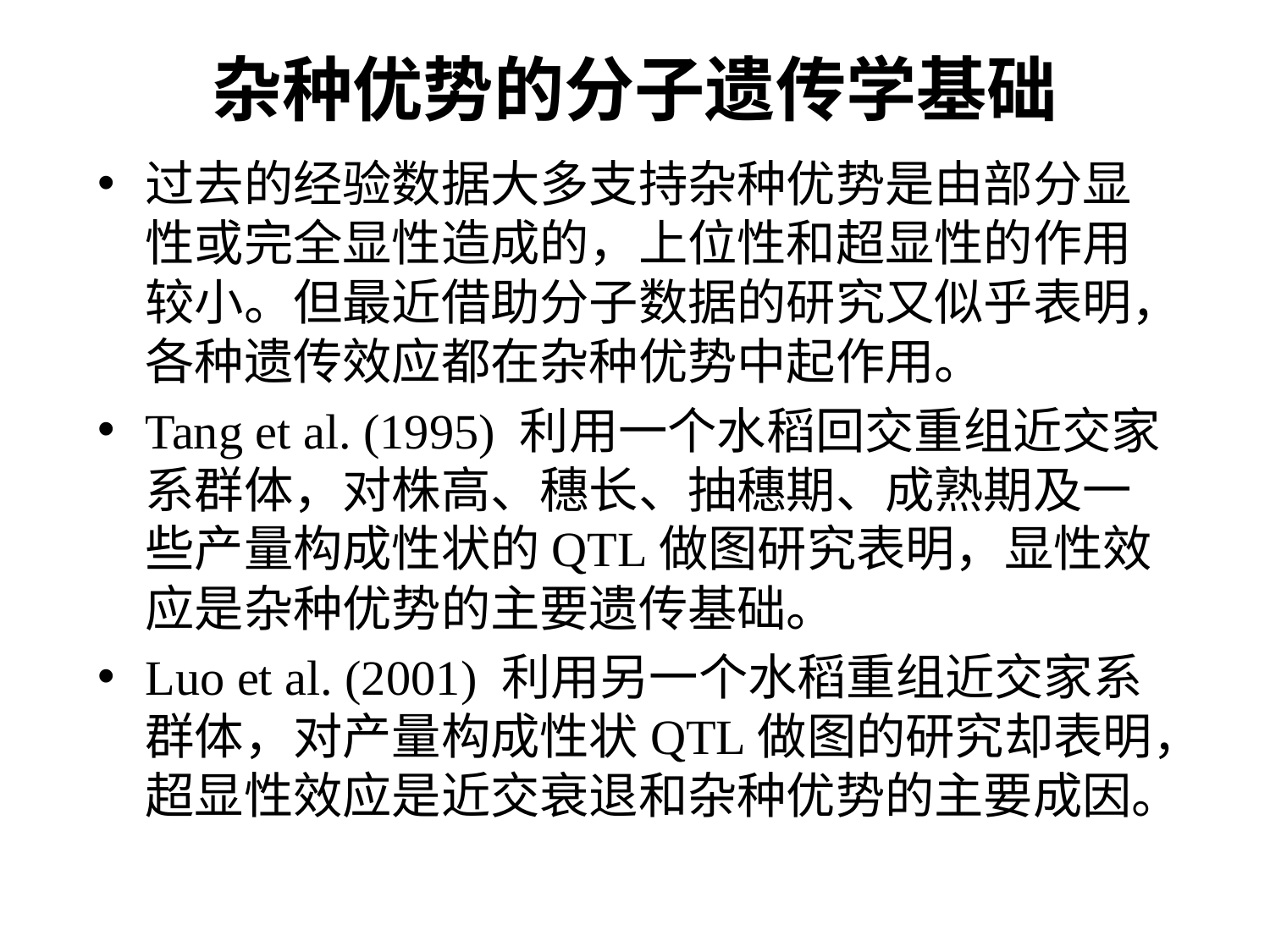

# 杂种优势的分子遗传学基础
过去的经验数据大多支持杂种优势是由部分显性或完全显性造成的，上位性和超显性的作用较小。但最近借助分子数据的研究又似乎表明，各种遗传效应都在杂种优势中起作用。
Tang et al. (1995) 利用一个水稻回交重组近交家系群体，对株高、穗长、抽穗期、成熟期及一些产量构成性状的QTL做图研究表明，显性效应是杂种优势的主要遗传基础。
Luo et al. (2001) 利用另一个水稻重组近交家系群体，对产量构成性状QTL做图的研究却表明，超显性效应是近交衰退和杂种优势的主要成因。